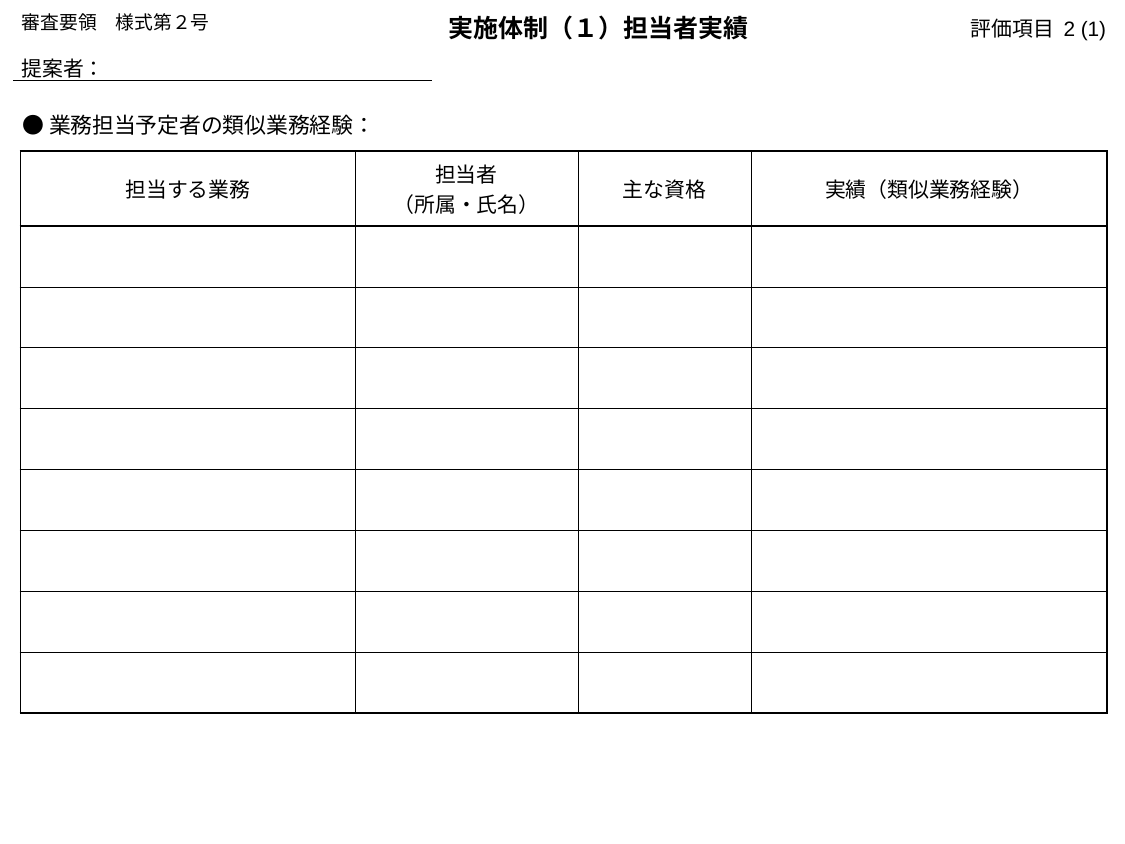

審査要領　様式第２号
実施体制（１）担当者実績
評価項目 2 (1)
提案者：
●業務担当予定者の類似業務経験：

| 担当する業務 | 担当者 （所属・氏名） | 主な資格 | 実績（類似業務経験） |
| --- | --- | --- | --- |
|  |  |  |  |
|  |  |  |  |
|  |  |  |  |
|  |  |  |  |
|  |  |  |  |
|  |  |  |  |
|  |  |  |  |
|  |  |  |  |